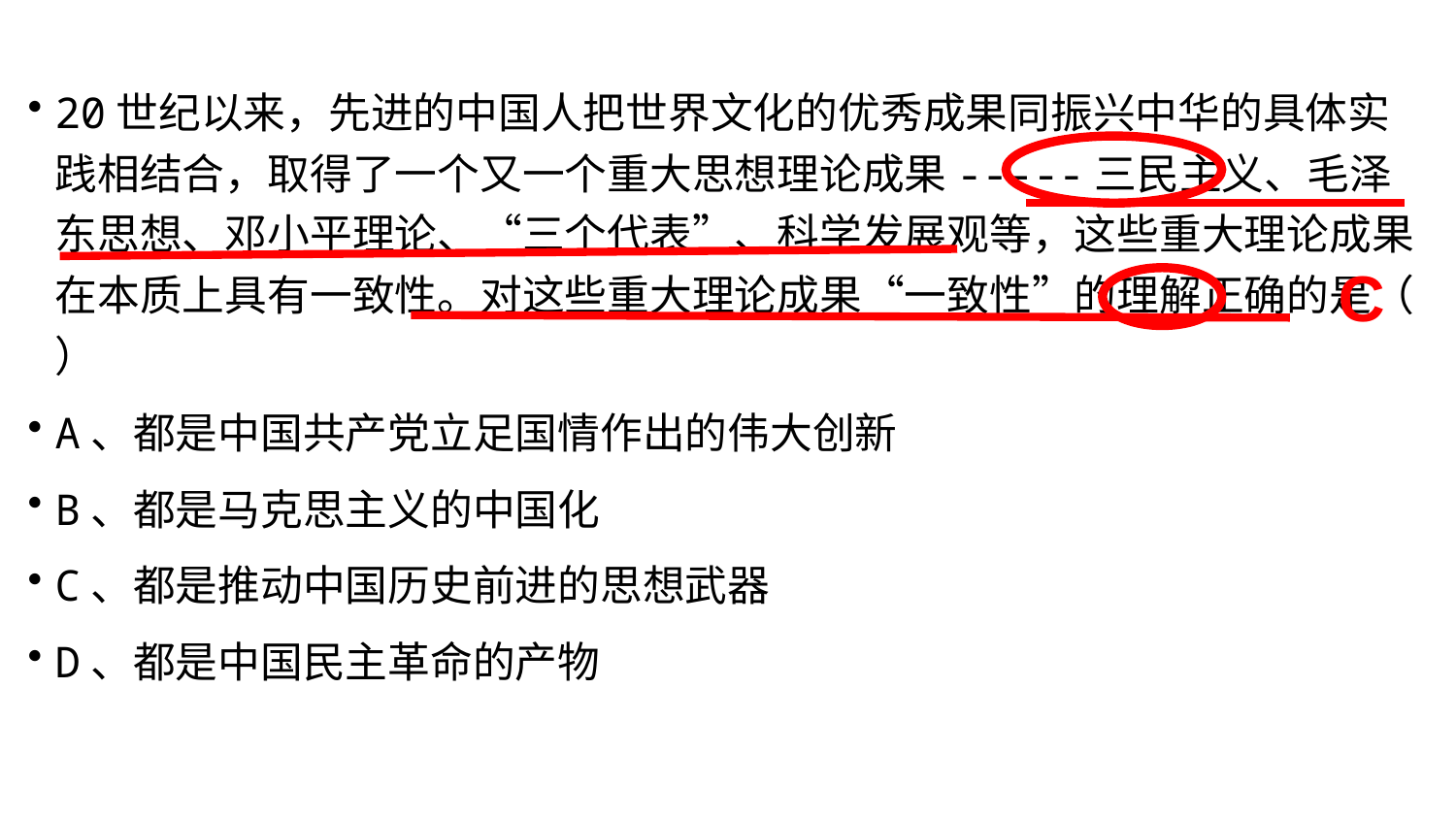

20世纪以来，先进的中国人把世界文化的优秀成果同振兴中华的具体实践相结合，取得了一个又一个重大思想理论成果-----三民主义、毛泽东思想、邓小平理论、“三个代表”、科学发展观等，这些重大理论成果在本质上具有一致性。对这些重大理论成果“一致性”的理解正确的是（  ）
A、都是中国共产党立足国情作出的伟大创新
B、都是马克思主义的中国化
C、都是推动中国历史前进的思想武器
D、都是中国民主革命的产物

C